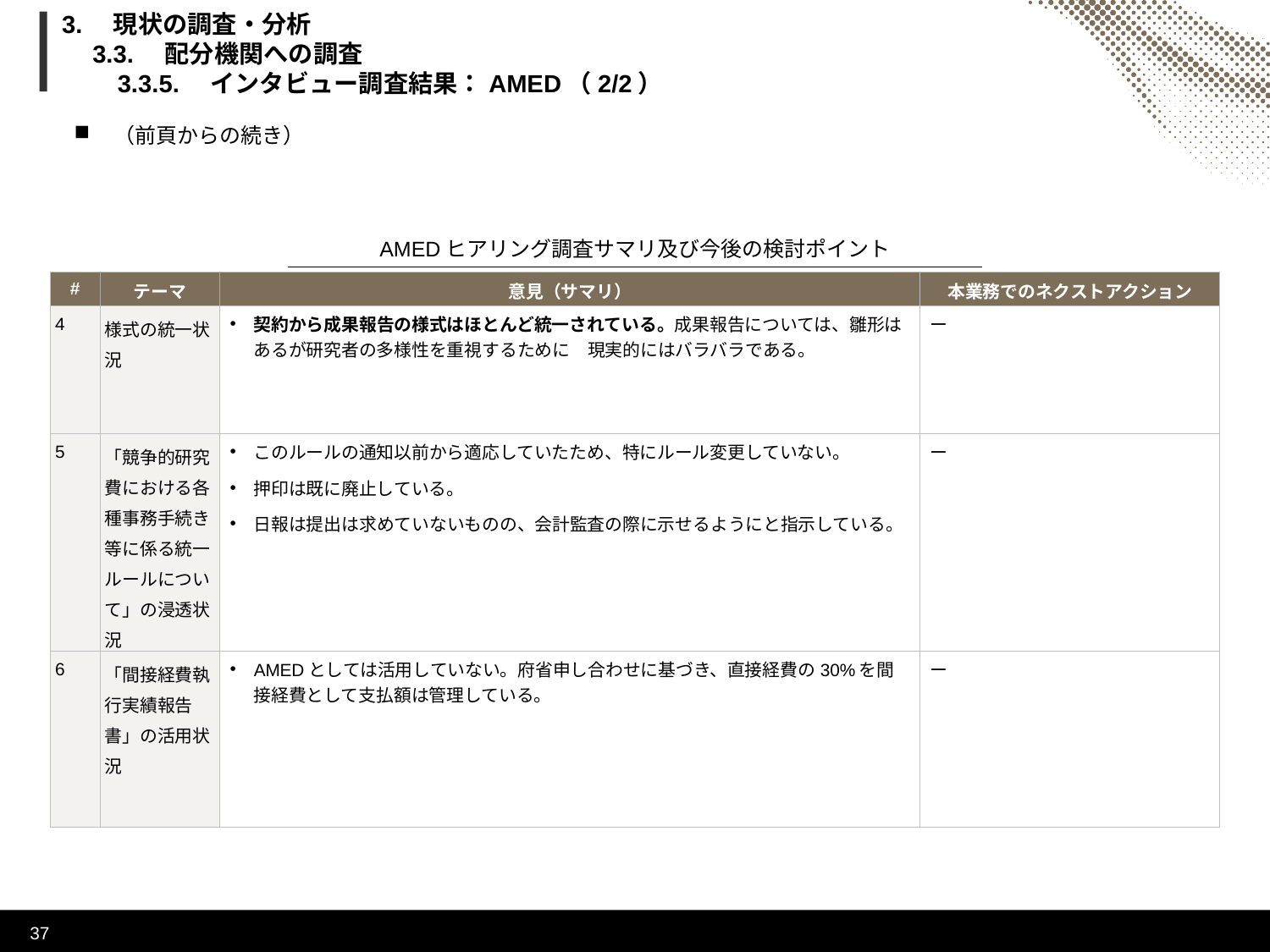

# 3.　現状の調査・分析 　3.3.　配分機関への調査 　　3.3.5.　インタビュー調査結果：AMED（2/2）
（前頁からの続き）
AMEDヒアリング調査サマリ及び今後の検討ポイント
| # | テーマ | 意見（サマリ） | 本業務でのネクストアクション |
| --- | --- | --- | --- |
| 4 | 様式の統一状況 | 契約から成果報告の様式はほとんど統一されている。成果報告については、雛形はあるが研究者の多様性を重視するために　現実的にはバラバラである。 | ー |
| 5 | 「競争的研究費における各種事務手続き等に係る統一ルールについて」の浸透状況 | このルールの通知以前から適応していたため、特にルール変更していない。 押印は既に廃止している。 日報は提出は求めていないものの、会計監査の際に示せるようにと指示している。 | ー |
| 6 | 「間接経費執行実績報告書」の活用状況 | AMEDとしては活用していない。府省申し合わせに基づき、直接経費の30%を間接経費として支払額は管理している。 | ー |